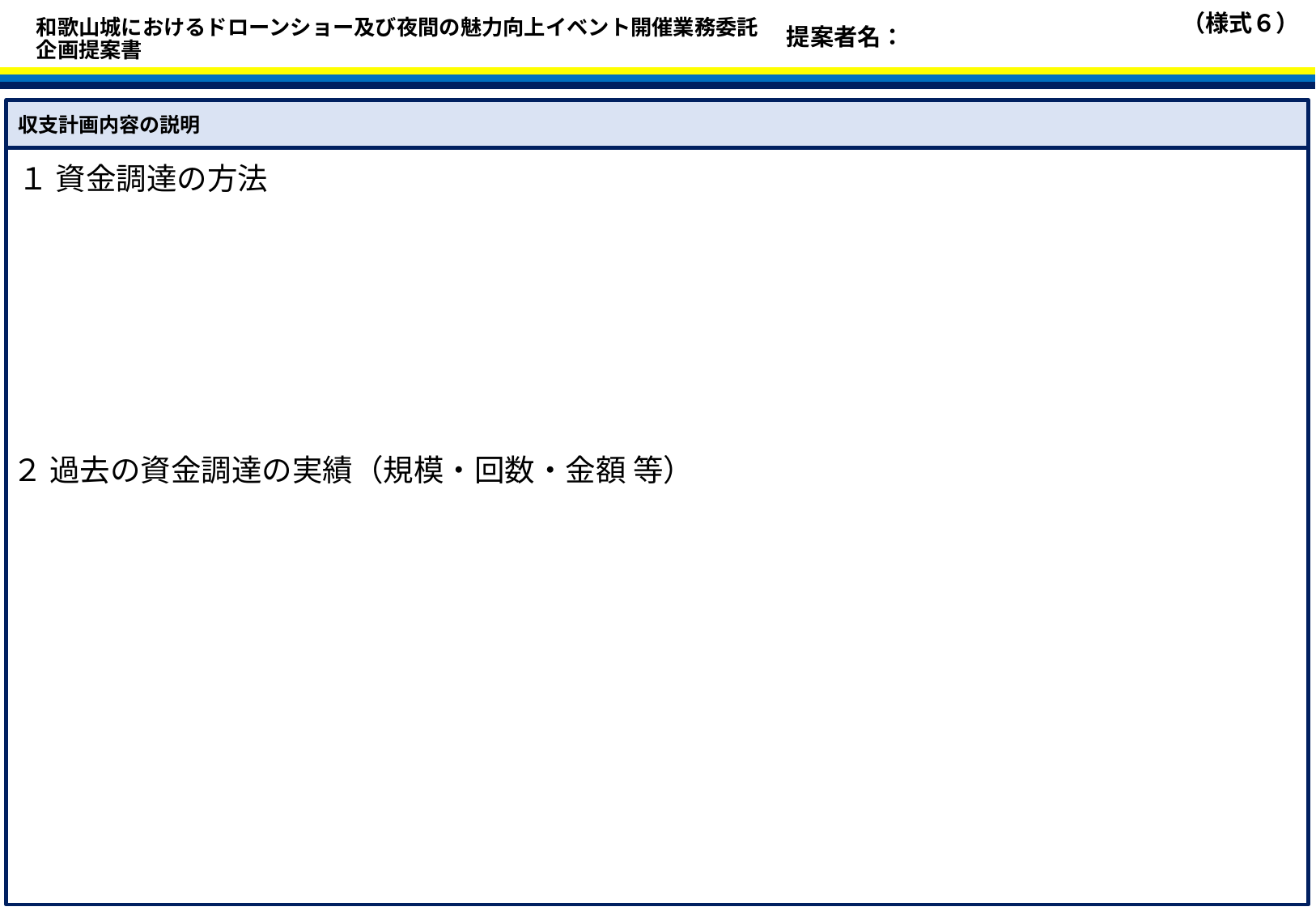

（様式６）
提案者名：
和歌山城におけるドローンショー及び夜間の魅力向上イベント開催業務委託
企画提案書
収支計画内容の説明

１ 資金調達の方法
２ 過去の資金調達の実績（規模・回数・金額 等）